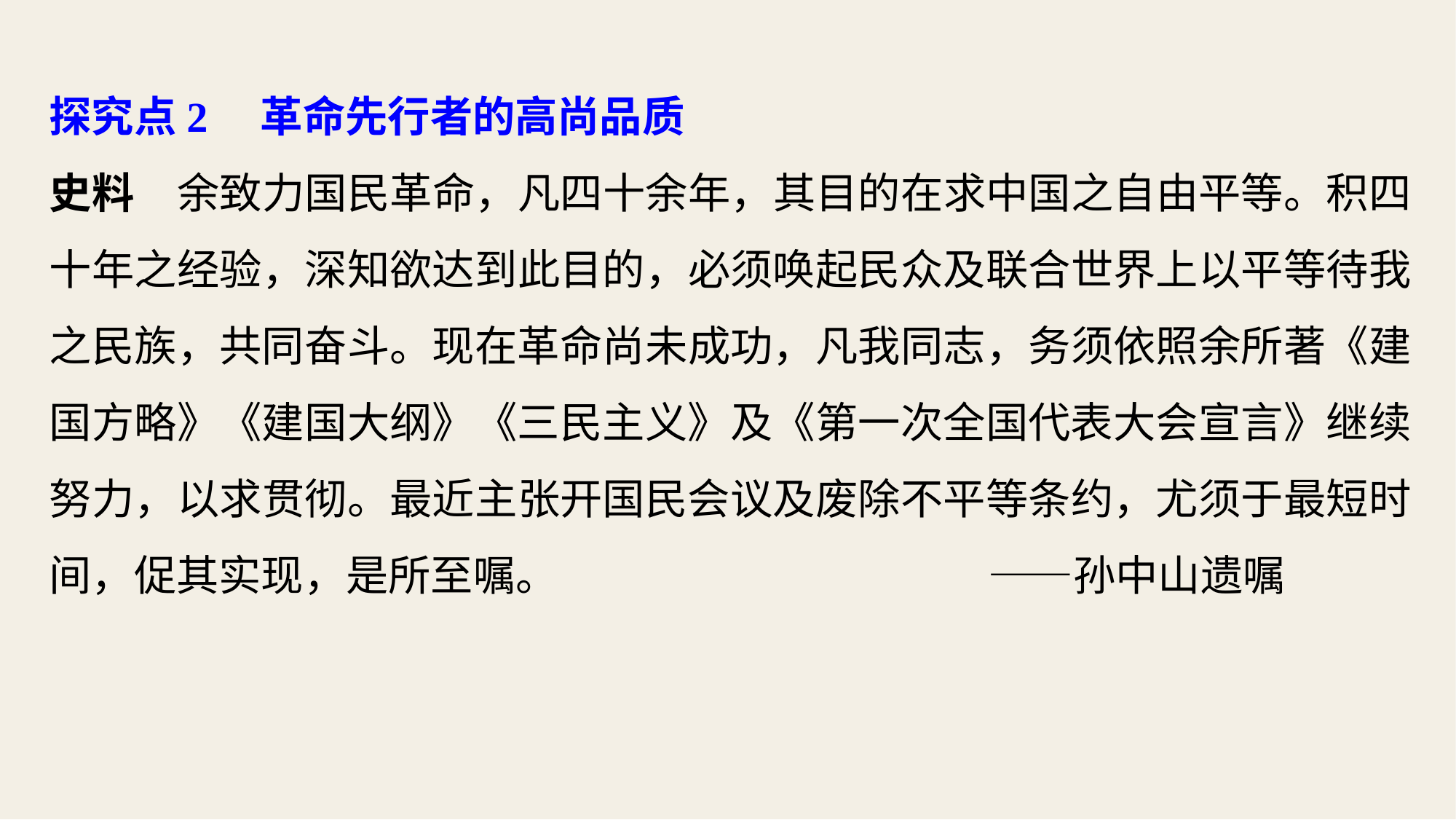

探究点2　革命先行者的高尚品质
史料　余致力国民革命，凡四十余年，其目的在求中国之自由平等。积四十年之经验，深知欲达到此目的，必须唤起民众及联合世界上以平等待我之民族，共同奋斗。现在革命尚未成功，凡我同志，务须依照余所著《建国方略》《建国大纲》《三民主义》及《第一次全国代表大会宣言》继续努力，以求贯彻。最近主张开国民会议及废除不平等条约，尤须于最短时间，促其实现，是所至嘱。		                              ——孙中山遗嘱